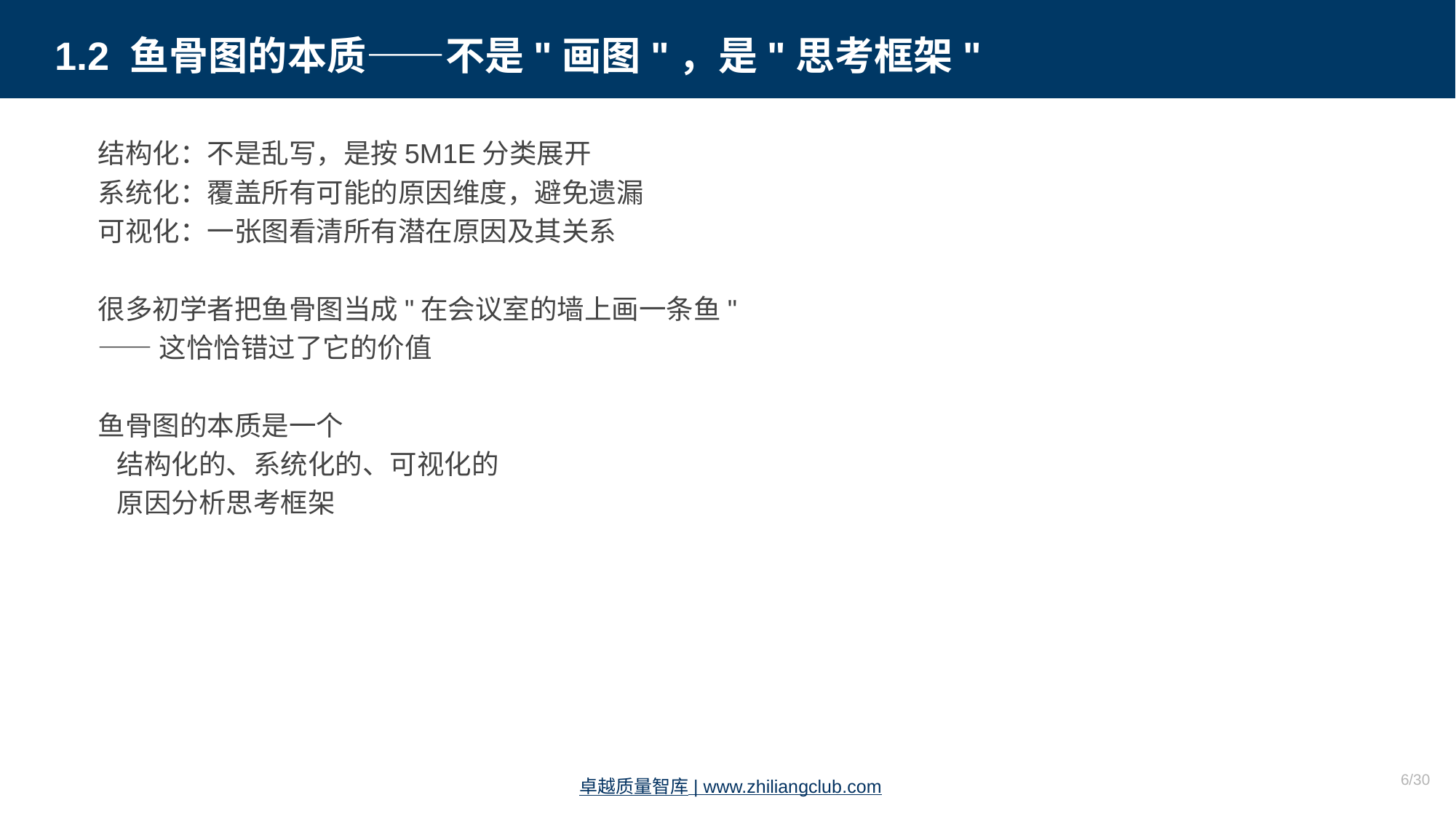

1.2 鱼骨图的本质——不是"画图"，是"思考框架"
结构化：不是乱写，是按5M1E分类展开
系统化：覆盖所有可能的原因维度，避免遗漏
可视化：一张图看清所有潜在原因及其关系

很多初学者把鱼骨图当成"在会议室的墙上画一条鱼"
——这恰恰错过了它的价值

鱼骨图的本质是一个
  结构化的、系统化的、可视化的
  原因分析思考框架
6/30